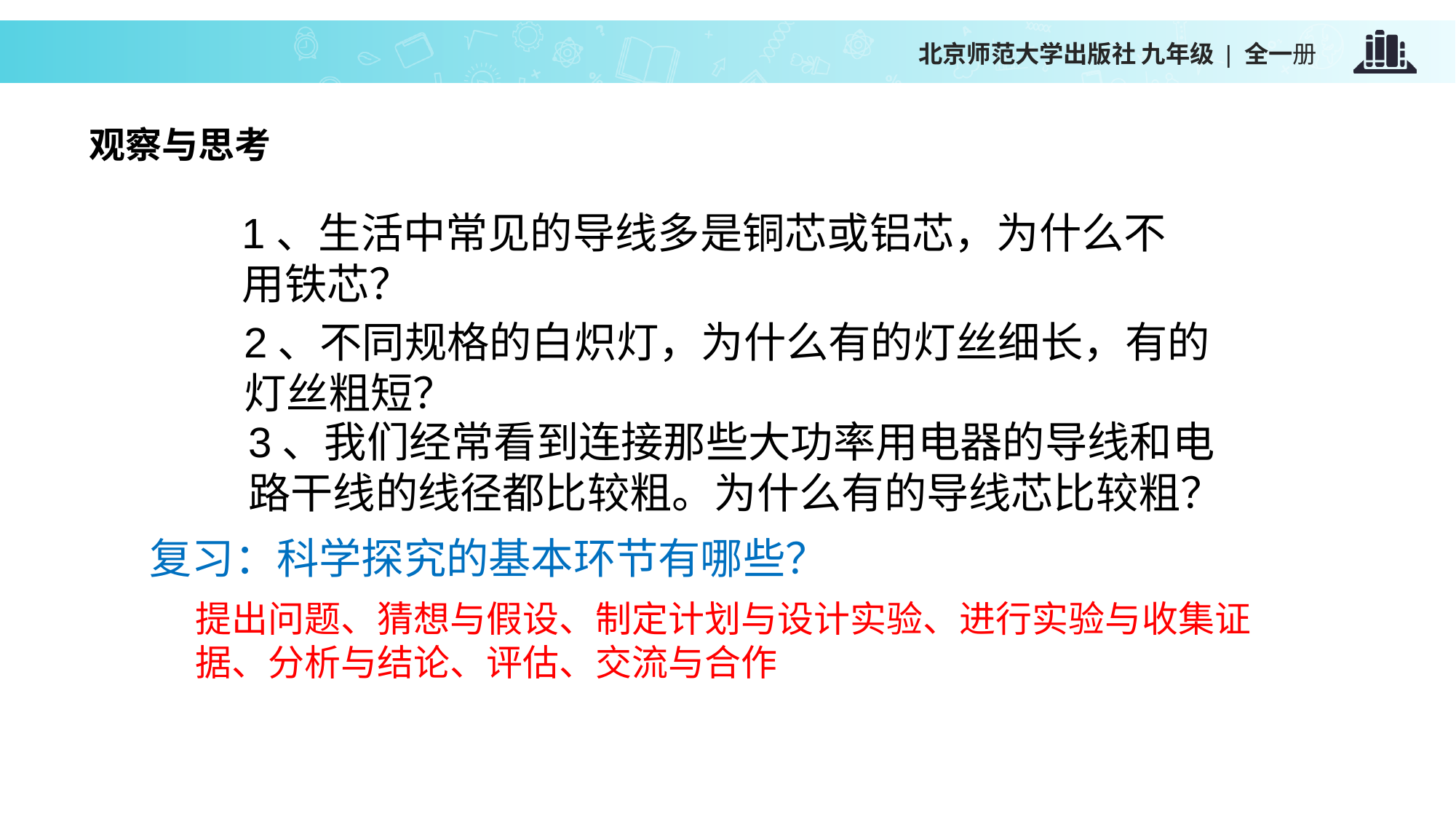

观察与思考
1、生活中常见的导线多是铜芯或铝芯，为什么不用铁芯？

2、不同规格的白炽灯，为什么有的灯丝细长，有的灯丝粗短？
3、我们经常看到连接那些大功率用电器的导线和电路干线的线径都比较粗。为什么有的导线芯比较粗？
复习：科学探究的基本环节有哪些？
提出问题、猜想与假设、制定计划与设计实验、进行实验与收集证据、分析与结论、评估、交流与合作